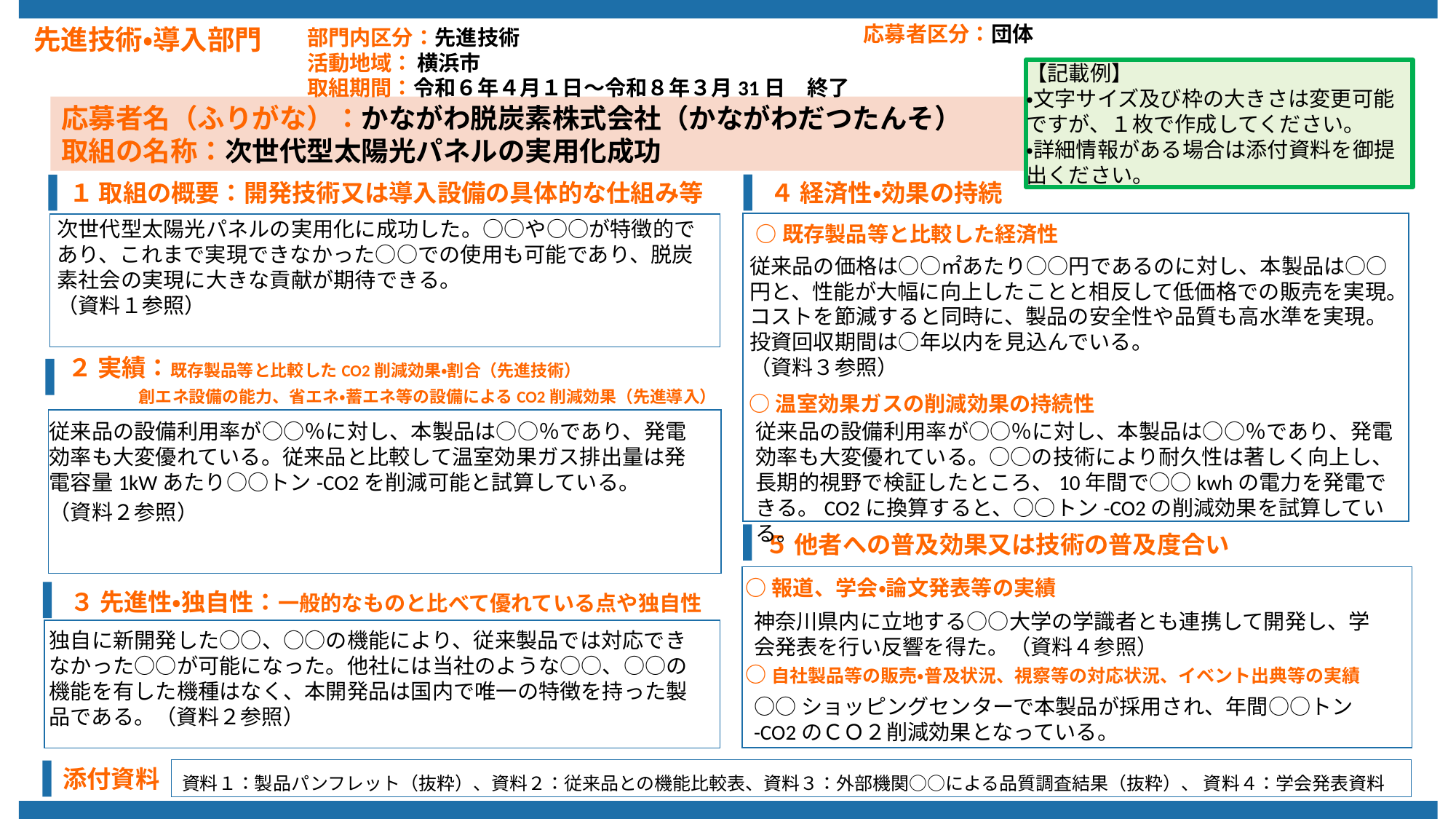

応募者区分：団体
先進技術・導入部門
部門内区分：先進技術
活動地域： 横浜市
【記載例】
・文字サイズ及び枠の大きさは変更可能ですが、１枚で作成してください。
・詳細情報がある場合は添付資料を御提出ください。
取組期間：令和６年４月１日～令和８年３月31日　終了
応募者名（ふりがな）：かながわ脱炭素株式会社（かながわだつたんそ）
取組の名称：次世代型太陽光パネルの実用化成功
４ 経済性・効果の持続

１ 取組の概要：開発技術又は導入設備の具体的な仕組み等

次世代型太陽光パネルの実用化に成功した。○○や○○が特徴的であり、これまで実現できなかった○○での使用も可能であり、脱炭素社会の実現に大きな貢献が期待できる。
（資料１参照）

○既存製品等と比較した経済性
従来品の価格は○○㎡あたり○○円であるのに対し、本製品は○○円と、性能が大幅に向上したことと相反して低価格での販売を実現。コストを節減すると同時に、製品の安全性や品質も高水準を実現。投資回収期間は○年以内を見込んでいる。
（資料３参照）

２ 実績：既存製品等と比較したCO2削減効果・割合（先進技術）
　　　　 創エネ設備の能力、省エネ・蓄エネ等の設備によるCO2削減効果（先進導入）

○温室効果ガスの削減効果の持続性

従来品の設備利用率が○○％に対し、本製品は○○％であり、発電効率も大変優れている。従来品と比較して温室効果ガス排出量は発電容量1kWあたり○○トン-CO2を削減可能と試算している。
（資料２参照）
従来品の設備利用率が○○％に対し、本製品は○○％であり、発電効率も大変優れている。○○の技術により耐久性は著しく向上し、長期的視野で検証したところ、10年間で○○kwhの電力を発電できる。CO2に換算すると、○○トン-CO2の削減効果を試算している。
５ 他者への普及効果又は技術の普及度合い

○報道、学会・論文発表等の実績
３ 先進性・独自性：一般的なものと比べて優れている点や独自性

神奈川県内に立地する○○大学の学識者とも連携して開発し、学会発表を行い反響を得た。（資料４参照）

独自に新開発した○○、○○の機能により、従来製品では対応できなかった○○が可能になった。他社には当社のような○○、○○の機能を有した機種はなく、本開発品は国内で唯一の特徴を持った製品である。（資料２参照）

○自社製品等の販売・普及状況、視察等の対応状況、イベント出典等の実績
○○ショッピングセンターで本製品が採用され、年間○○トン-CO2のＣＯ２削減効果となっている。
添付資料

資料１：製品パンフレット（抜粋）、資料２：従来品との機能比較表、資料３：外部機関○○による品質調査結果（抜粋）、 資料４：学会発表資料